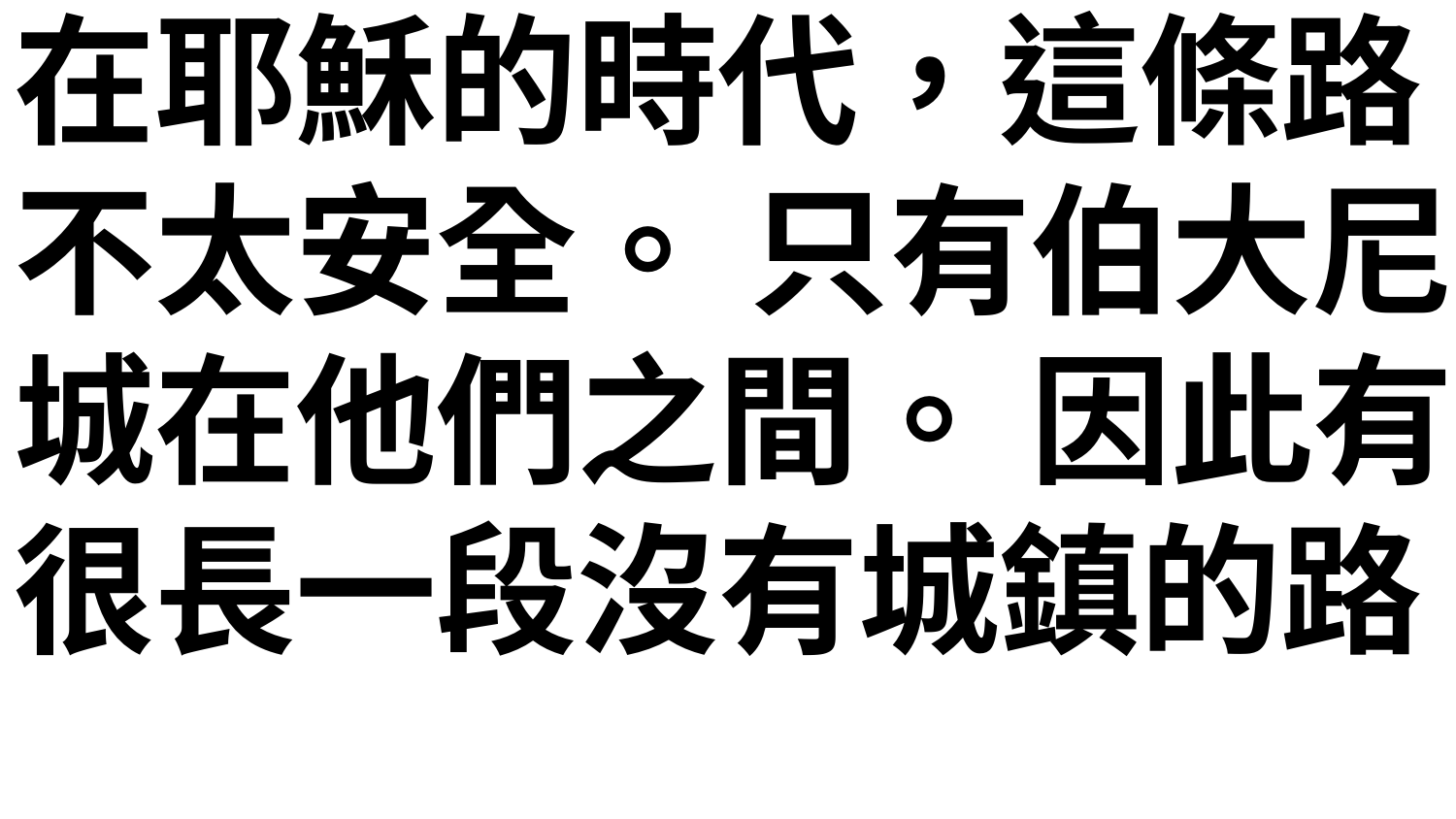

在耶穌的時代，這條路不太安全。 只有伯大尼城在他們之間。 因此有很長一段沒有城鎮的路。